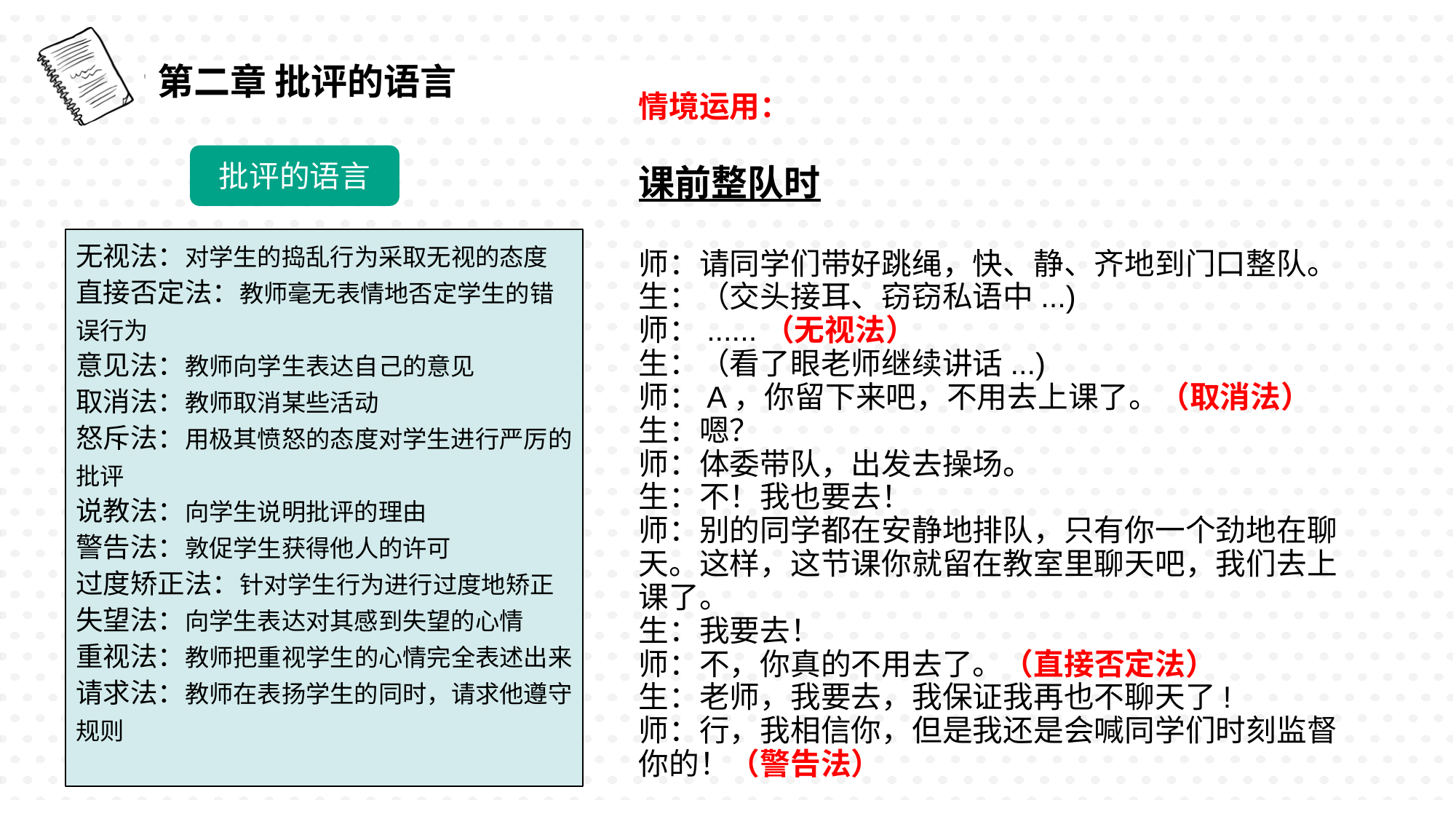

第二章 批评的语言

情境运用：

课前整队时

师：请同学们带好跳绳，快、静、齐地到门口整队。
生：（交头接耳、窃窃私语中...)
师：......（无视法）
生：（看了眼老师继续讲话...)
师：A，你留下来吧，不用去上课了。（取消法）
生：嗯？
师：体委带队，出发去操场。
生：不！我也要去！
师：别的同学都在安静地排队，只有你一个劲地在聊天。这样，这节课你就留在教室里聊天吧，我们去上课了。
生：我要去！
师：不，你真的不用去了。（直接否定法）
生：老师，我要去，我保证我再也不聊天了!
师：行，我相信你，但是我还是会喊同学们时刻监督你的！（警告法）

批评的语言
无视法：对学生的捣乱行为采取无视的态度
直接否定法：教师毫无表情地否定学生的错误行为
意见法：教师向学生表达自己的意见
取消法：教师取消某些活动
怒斥法：用极其愤怒的态度对学生进行严厉的批评
说教法：向学生说明批评的理由
警告法：敦促学生获得他人的许可
过度矫正法：针对学生行为进行过度地矫正
失望法：向学生表达对其感到失望的心情
重视法：教师把重视学生的心情完全表述出来
请求法：教师在表扬学生的同时，请求他遵守规则